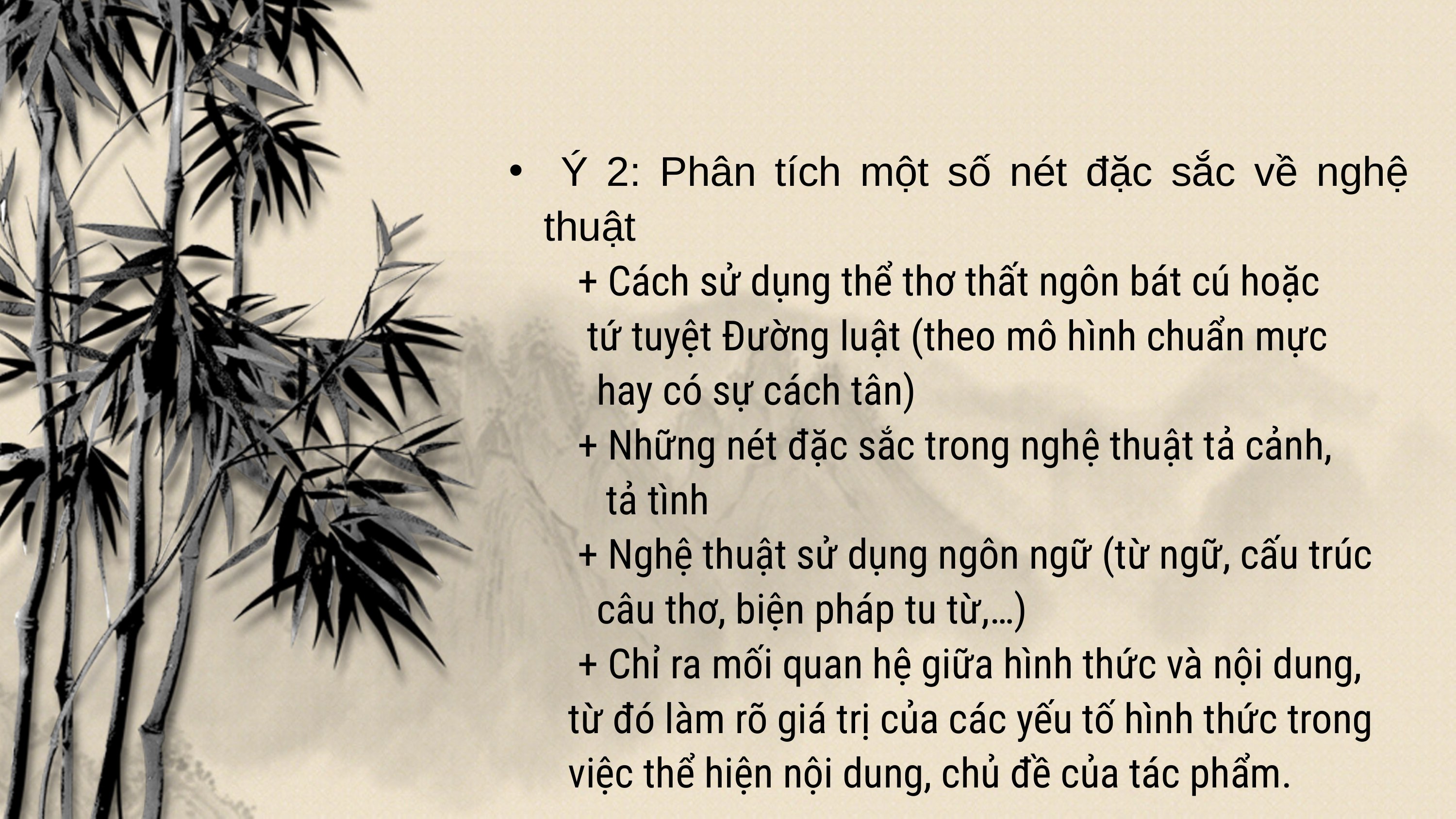

Ý 2: Phân tích một số nét đặc sắc về nghệ thuật
           + Cách sử dụng thể thơ thất ngôn bát cú hoặc
            tứ tuyệt Đường luật (theo mô hình chuẩn mực
             hay có sự cách tân)
           + Những nét đặc sắc trong nghệ thuật tả cảnh,
              tả tình
           + Nghệ thuật sử dụng ngôn ngữ (từ ngữ, cấu trúc
             câu thơ, biện pháp tu từ,…)
           + Chỉ ra mối quan hệ giữa hình thức và nội dung,
          từ đó làm rõ giá trị của các yếu tố hình thức trong
          việc thể hiện nội dung, chủ đề của tác phẩm.
延时符